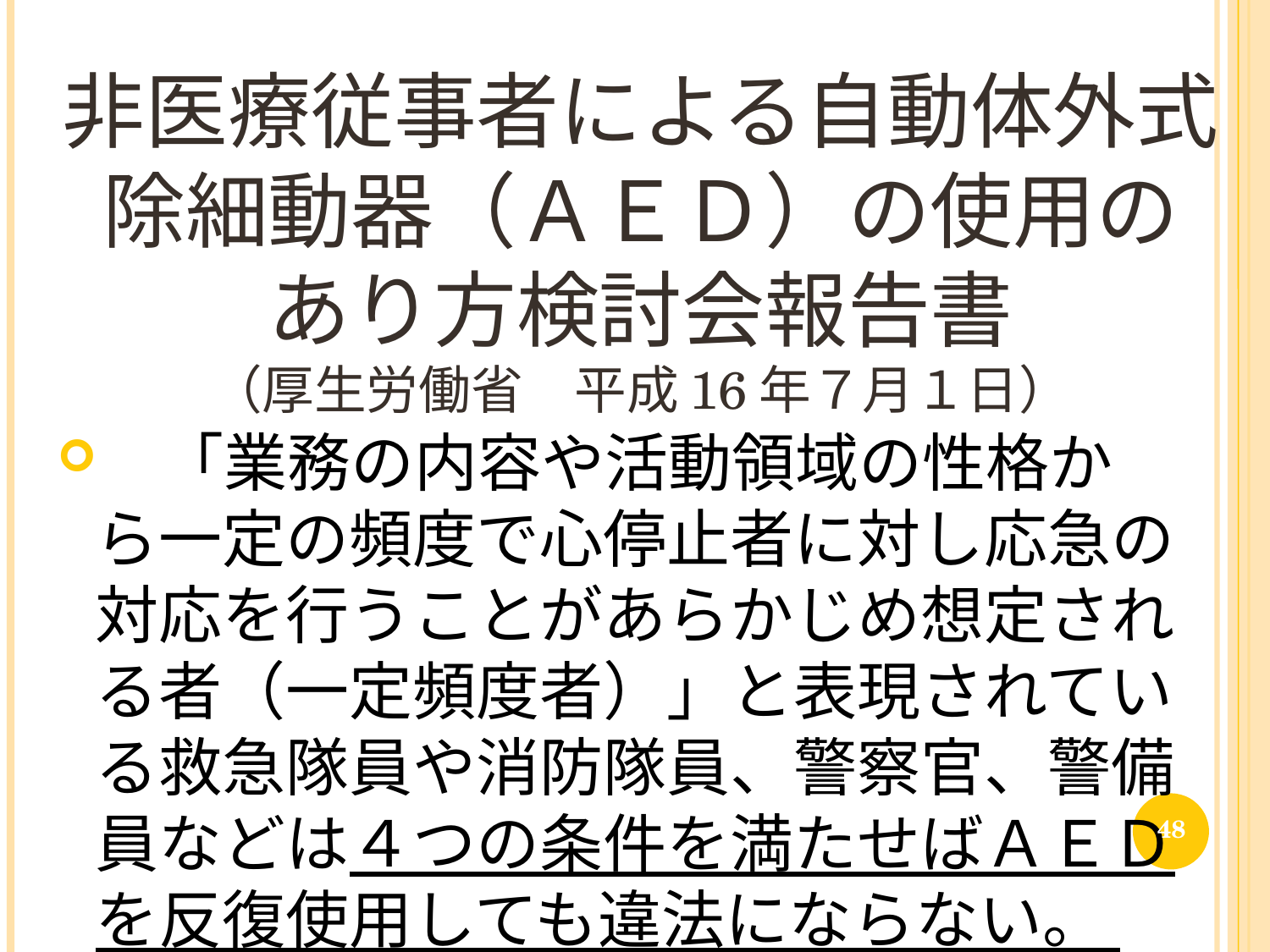

非医療従事者による自動体外式除細動器（ＡＥＤ）の使用の
あり方検討会報告書
（厚生労働省　平成16年７月１日）
　「業務の内容や活動領域の性格から一定の頻度で心停止者に対し応急の対応を行うことがあらかじめ想定される者（一定頻度者）」と表現されている救急隊員や消防隊員、警察官、警備員などは４つの条件を満たせばＡＥＤを反復使用しても違法にならない。
48